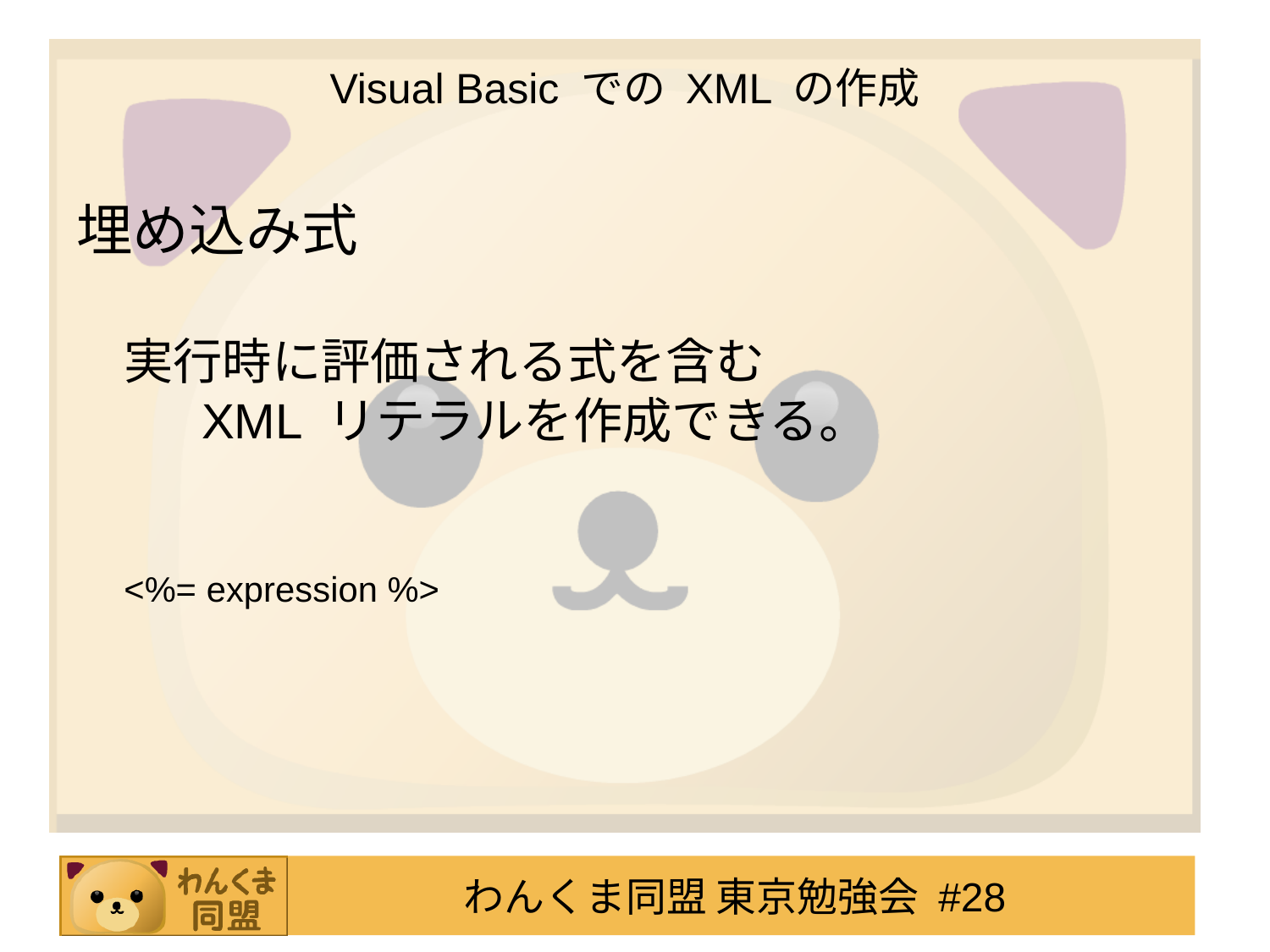

# Visual Basic での XML の作成
埋め込み式
実行時に評価される式を含む
      XML リテラルを作成できる。
<%= expression %>